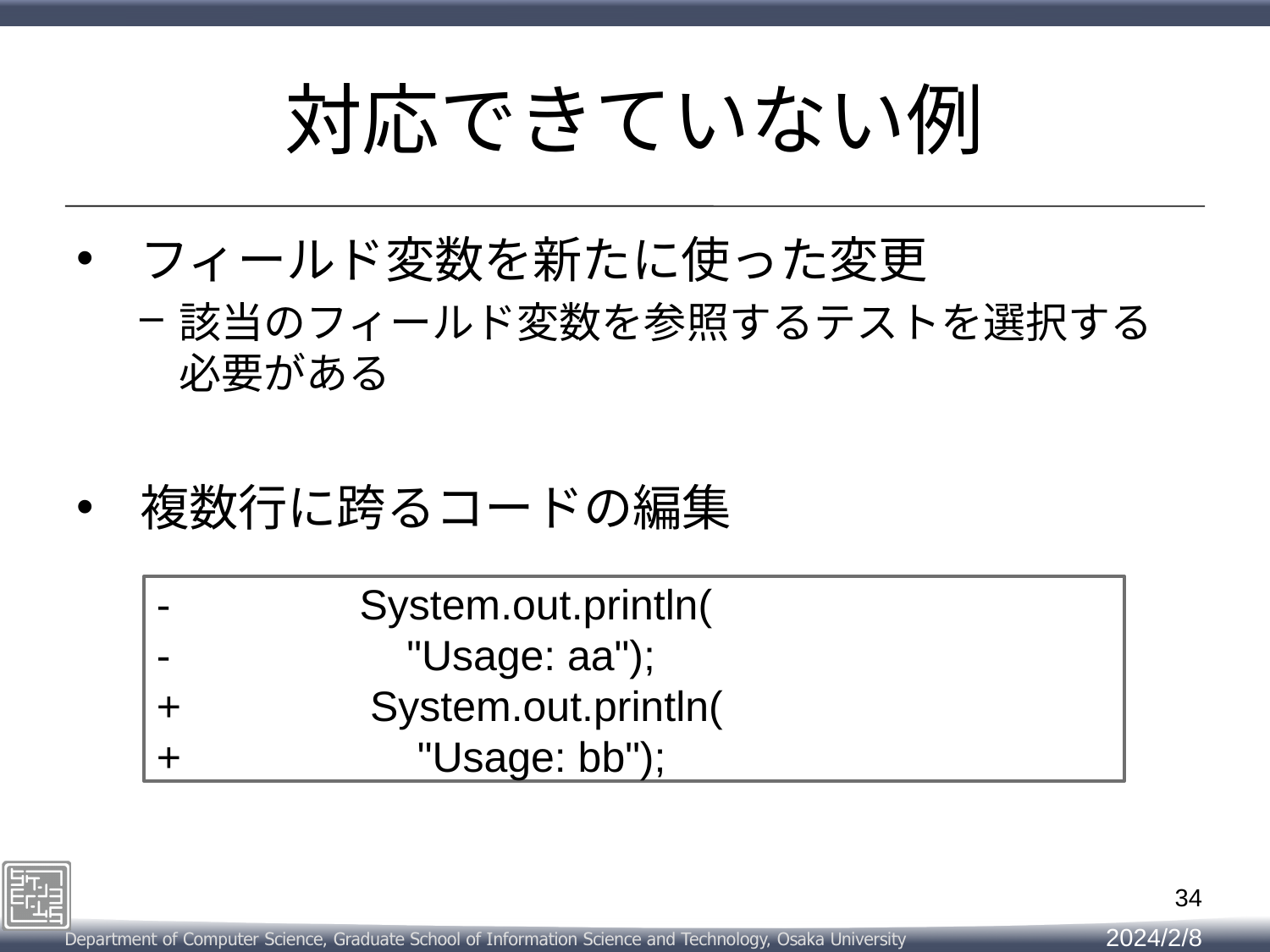

# 対応できていない例
フィールド変数を新たに使った変更
該当のフィールド変数を参照するテストを選択する必要がある

複数行に跨るコードの編集

-                System.out.println(
-                    "Usage: aa");
+                System.out.println(
+                    "Usage: bb");
34
2024/2/8